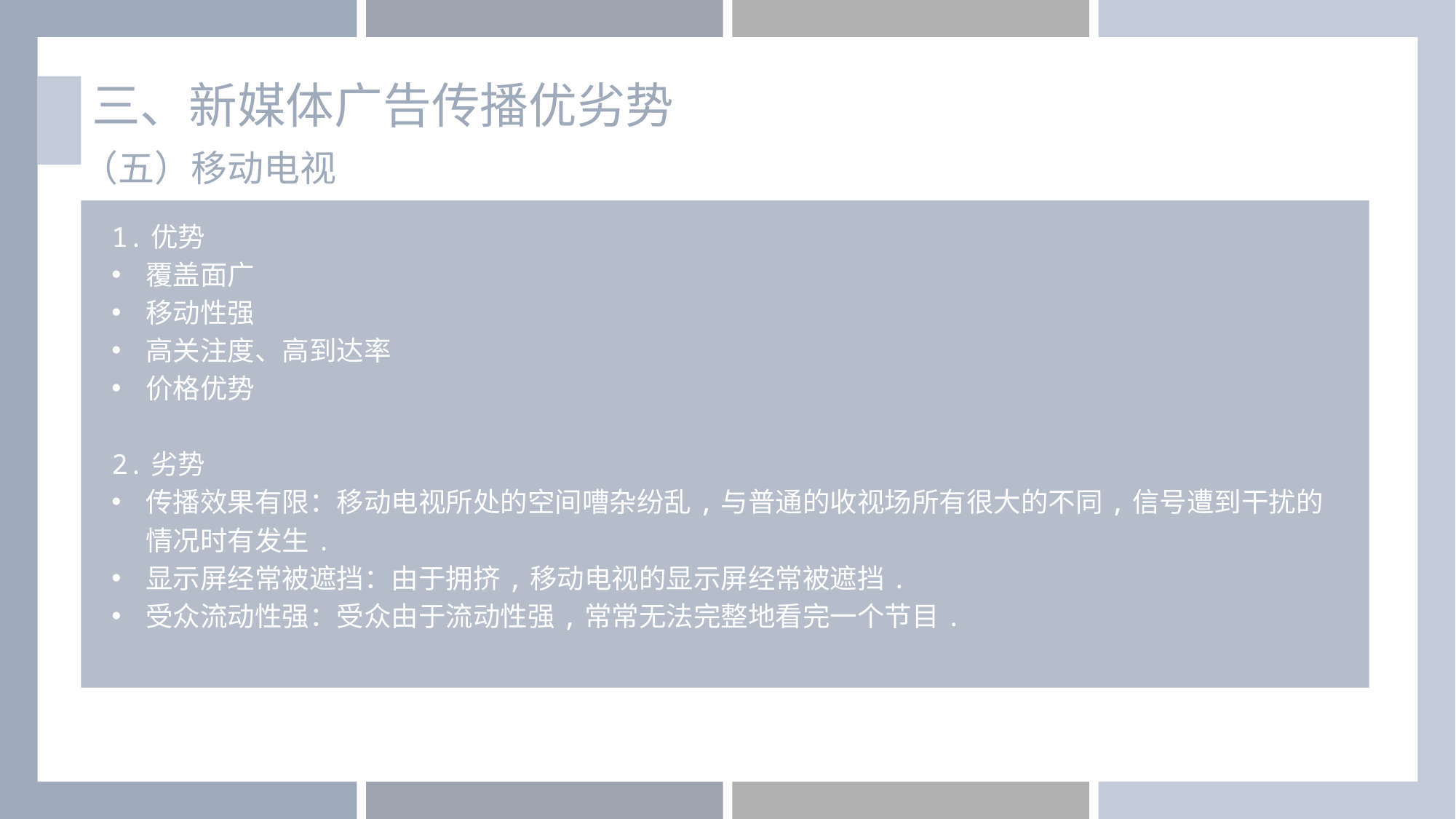

三、新媒体广告传播优劣势

（五）移动电视

1.优势
覆盖面广
移动性强
高关注度、高到达率
价格优势

2.劣势
传播效果有限：移动电视所处的空间嘈杂纷乱,与普通的收视场所有很大的不同,信号遭到干扰的情况时有发生.
显示屏经常被遮挡：由于拥挤,移动电视的显示屏经常被遮挡.
受众流动性强：受众由于流动性强,常常无法完整地看完一个节目.